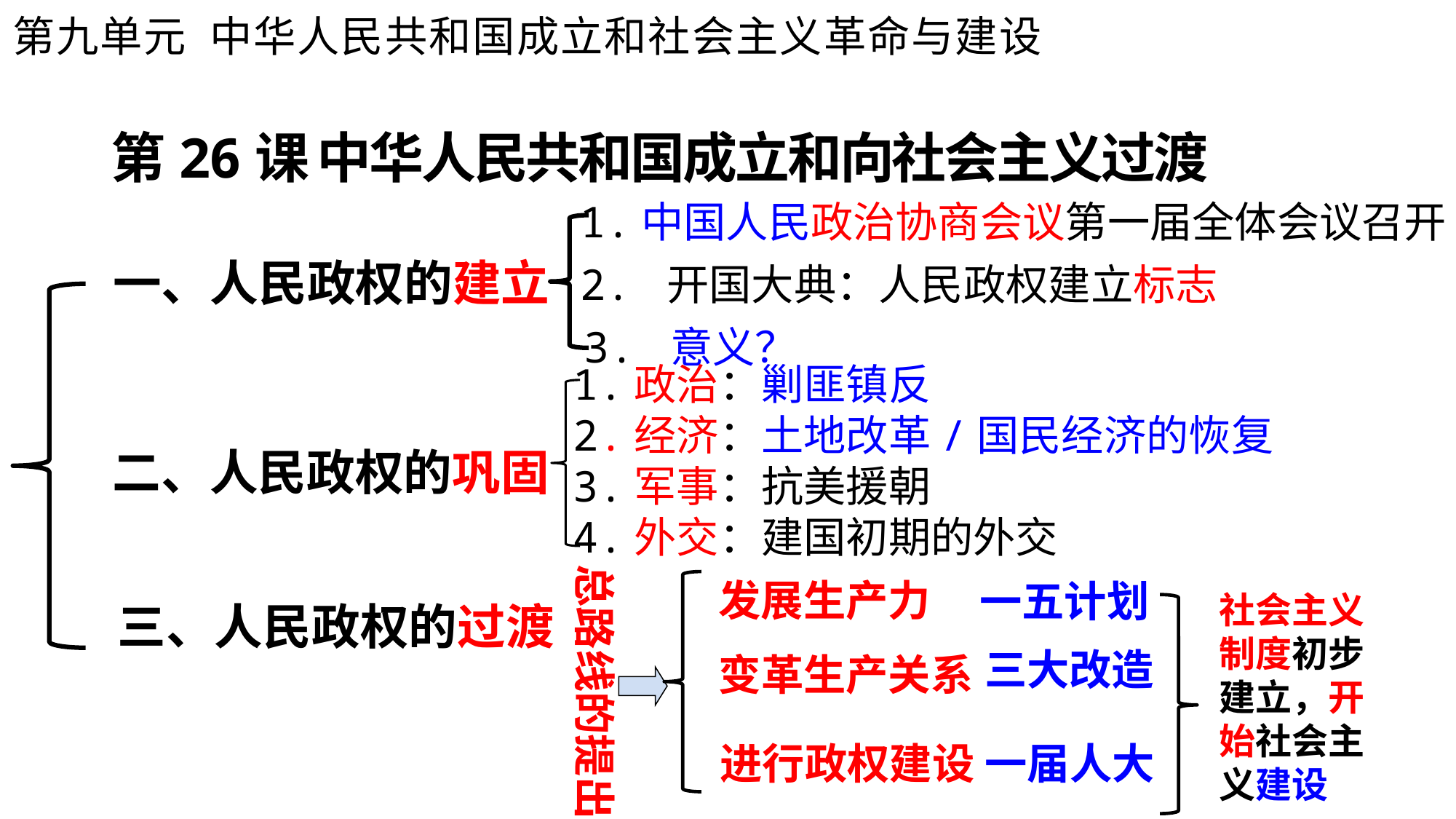

第九单元  中华人民共和国成立和社会主义革命与建设
第26课 中华人民共和国成立和向社会主义过渡
1.中国人民政治协商会议第一届全体会议召开

一、人民政权的建立
2. 开国大典：人民政权建立标志

3. 意义？
1.政治：剿匪镇反
2.经济：土地改革/国民经济的恢复
3.军事：抗美援朝
4.外交：建国初期的外交

二、人民政权的巩固
总路线的提出
发展生产力

一五计划
社会主义制度初步建立，开始社会主义建设

三、人民政权的过渡
变革生产关系
三大改造

进行政权建设
一届人大